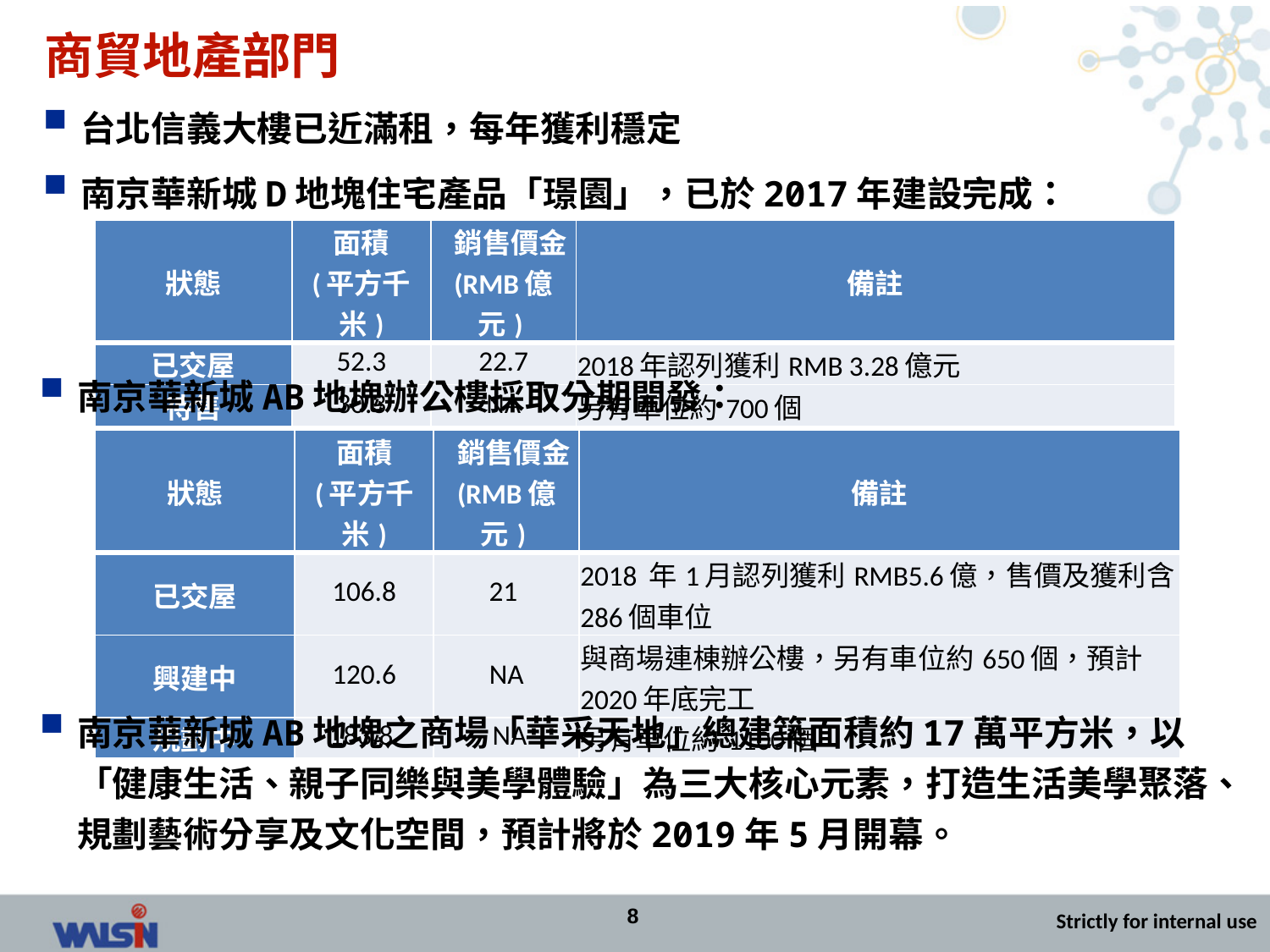

# 商貿地產部門
台北信義大樓已近滿租，每年獲利穩定
南京華新城D地塊住宅產品「璟園」，已於2017年建設完成：
| 狀態 | 面積 (平方千米) | 銷售價金 (RMB億元) | 備註 |
| --- | --- | --- | --- |
| 已交屋 | 52.3 | 22.7 | 2018年認列獲利RMB 3.28億元 |
| 待售 | 30.3 | NA | 另有車位約700個 |
南京華新城AB地塊辦公樓採取分期開發：
| 狀態 | 面積 (平方千米) | 銷售價金 (RMB億元) | 備註 |
| --- | --- | --- | --- |
| 已交屋 | 106.8 | 21 | 2018 年1月認列獲利RMB5.6億，售價及獲利含286個車位 |
| 興建中 | 120.6 | NA | 與商場連棟辦公樓，另有車位約650個，預計2020年底完工 |
| 規劃中 | 183.8 | NA | 另有車位約1100個 |
南京華新城AB地塊之商場「華采天地」總建築面積約17萬平方米，以「健康生活、親子同樂與美學體驗」為三大核心元素，打造生活美學聚落、規劃藝術分享及文化空間，預計將於2019年5月開幕。
8